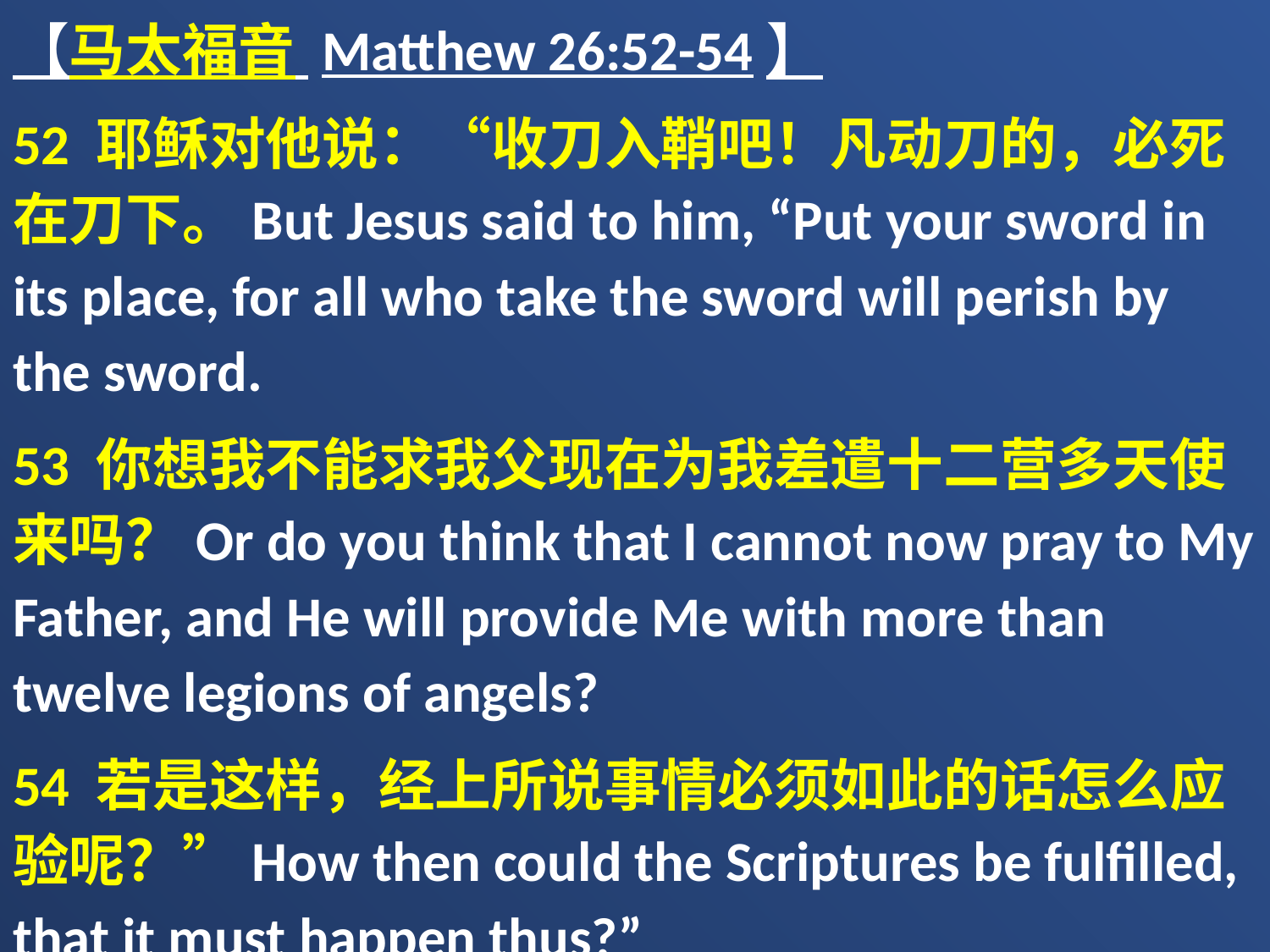

【马太福音 Matthew 26:52-54】
52 耶稣对他说：“收刀入鞘吧！凡动刀的，必死在刀下。But Jesus said to him, “Put your sword in its place, for all who take the sword will perish by the sword.
53 你想我不能求我父现在为我差遣十二营多天使来吗？Or do you think that I cannot now pray to My Father, and He will provide Me with more than twelve legions of angels?
54 若是这样，经上所说事情必须如此的话怎么应验呢？”How then could the Scriptures be fulfilled, that it must happen thus?”